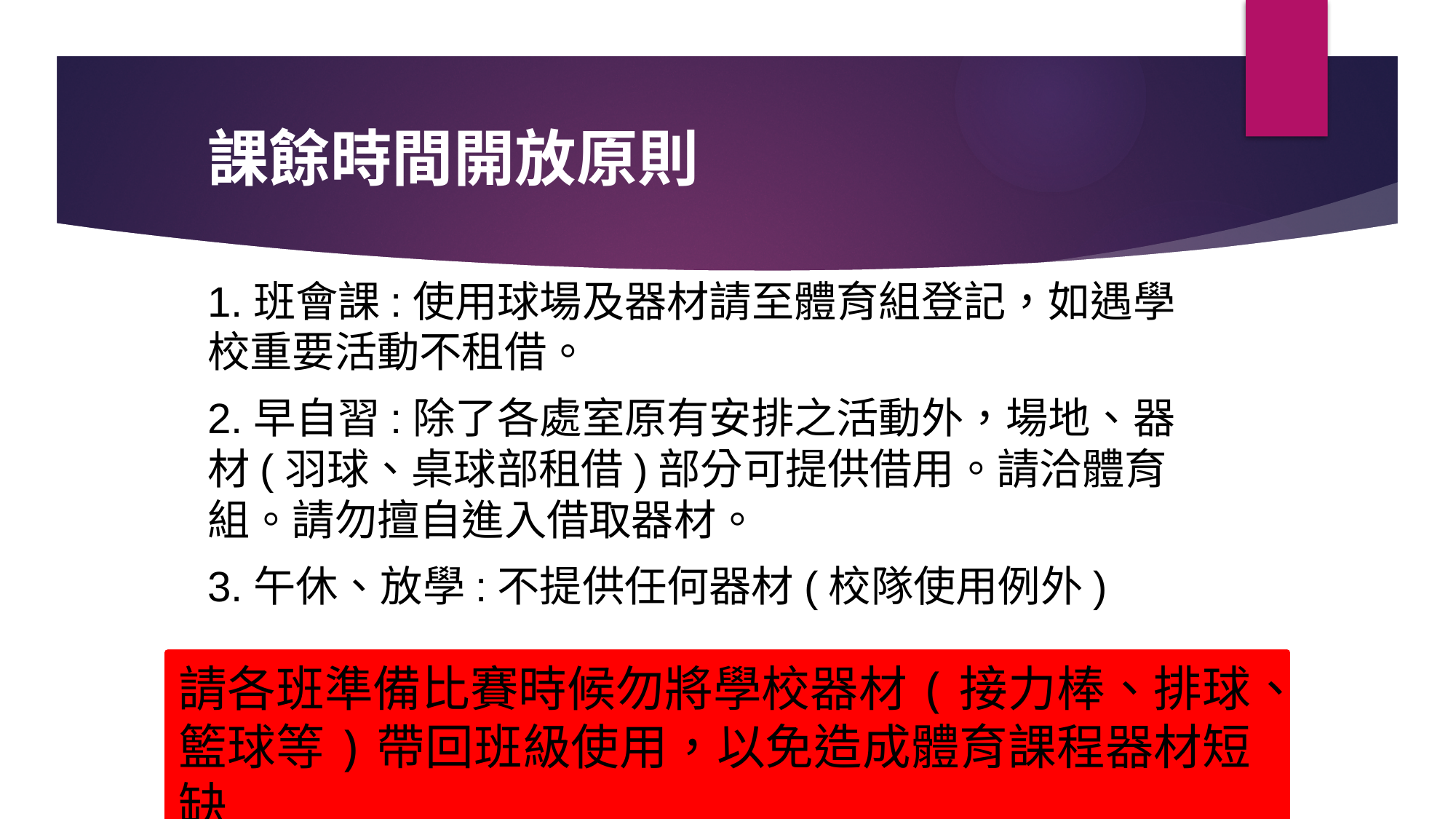

課餘時間開放原則

1.班會課:使用球場及器材請至體育組登記，如遇學校重要活動不租借。
2.早自習:除了各處室原有安排之活動外，場地、器材(羽球、桌球部租借)部分可提供借用。請洽體育組。請勿擅自進入借取器材。
3.午休、放學:不提供任何器材(校隊使用例外)

請各班準備比賽時候勿將學校器材(接力棒、排球、籃球等)帶回班級使用，以免造成體育課程器材短缺